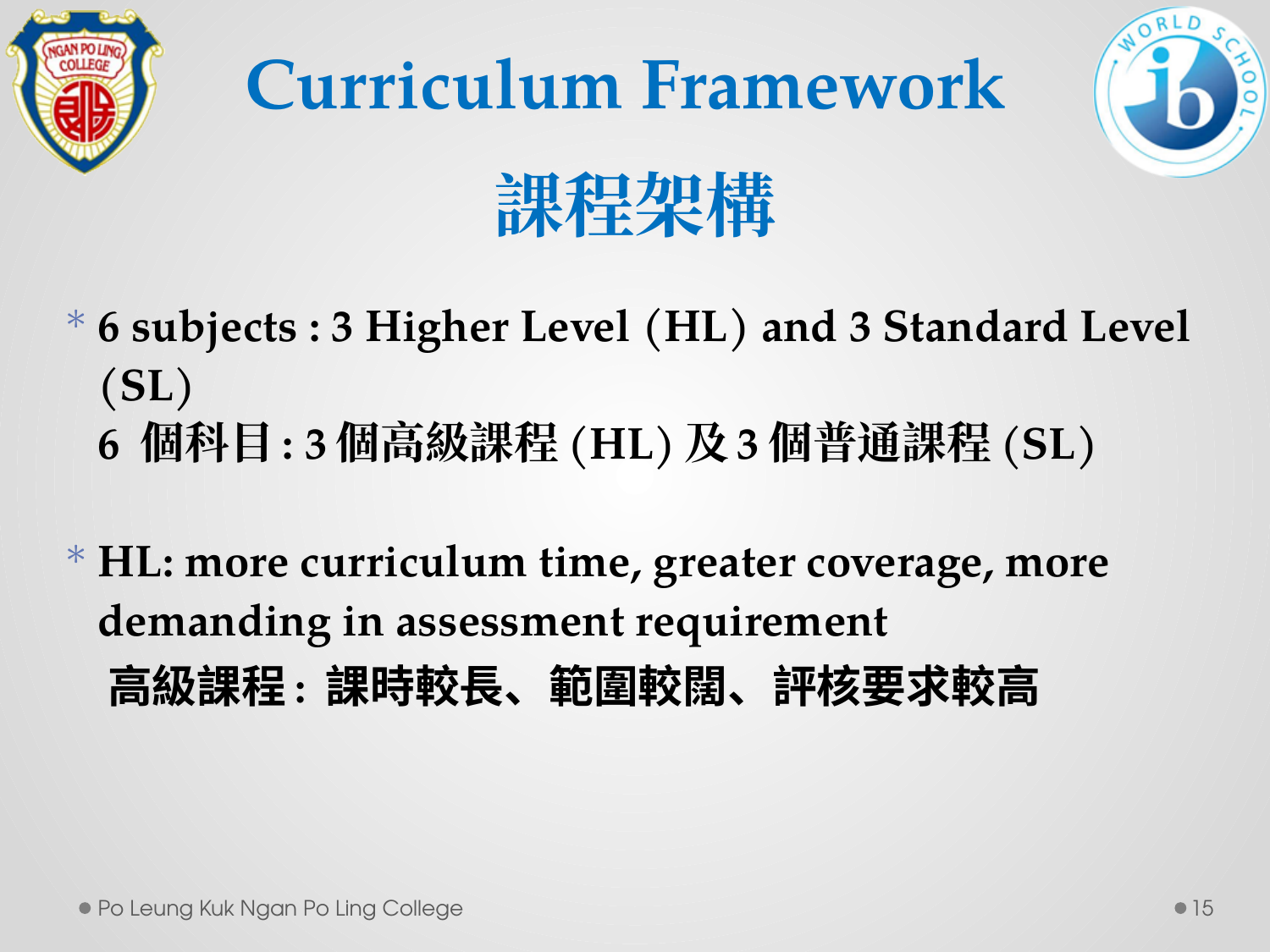

Curriculum Framework
課程架構
6 subjects : 3 Higher Level (HL) and 3 Standard Level (SL)
6 個科目: 3個高級課程(HL)及3個普通課程(SL)

HL: more curriculum time, greater coverage, more demanding in assessment requirement
   高級課程: 課時較長、範圍較闊、評核要求較高

Po Leung Kuk Ngan Po Ling College
15